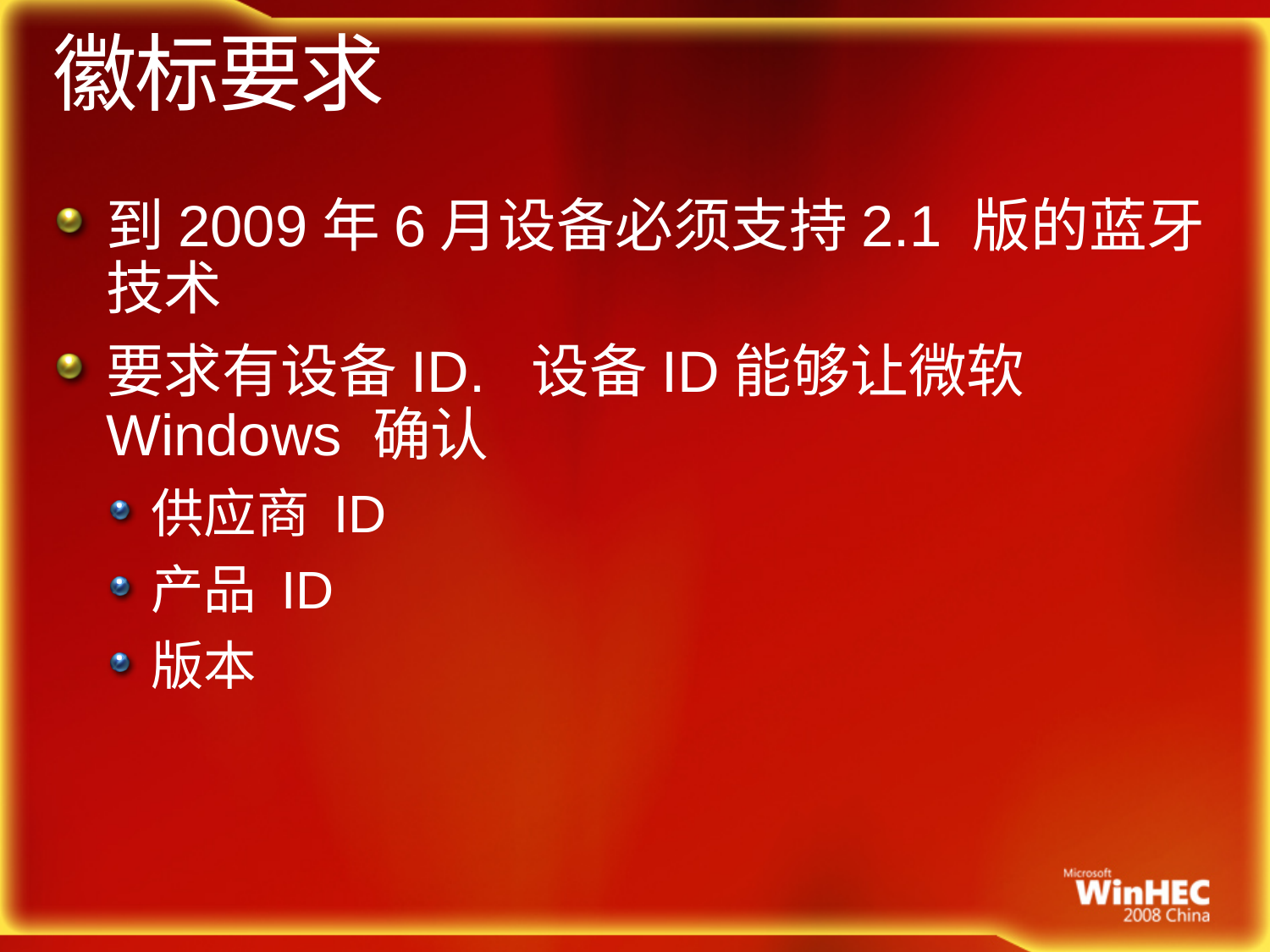

# 徽标要求
到2009年6月设备必须支持2.1 版的蓝牙技术
要求有设备ID.  设备ID能够让微软 Windows 确认
供应商 ID
产品 ID
版本